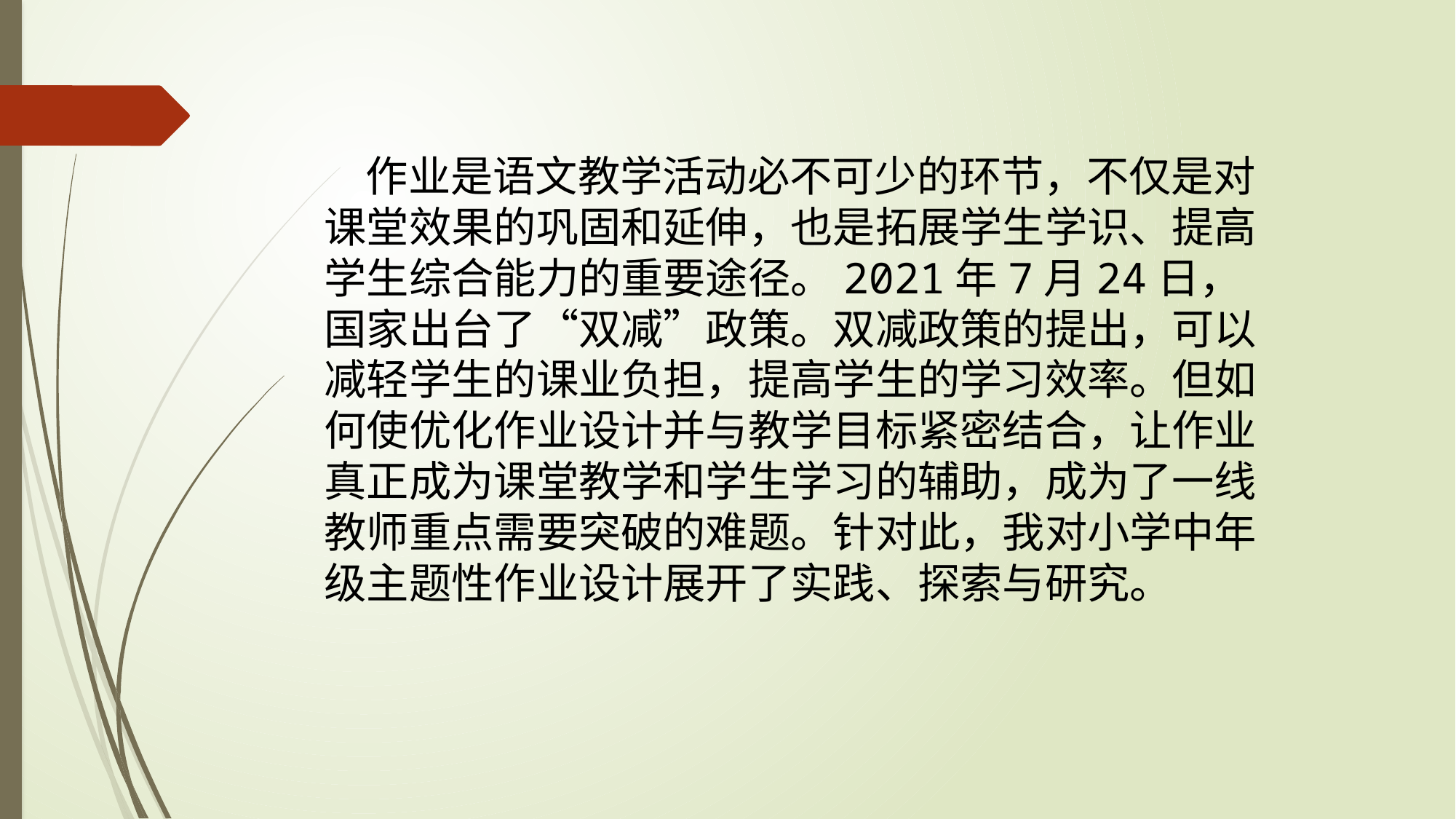

作业是语文教学活动必不可少的环节，不仅是对课堂效果的巩固和延伸，也是拓展学生学识、提高学生综合能力的重要途径。2021年7月24日，国家出台了“双减”政策。双减政策的提出，可以减轻学生的课业负担，提高学生的学习效率。但如何使优化作业设计并与教学目标紧密结合，让作业真正成为课堂教学和学生学习的辅助，成为了一线教师重点需要突破的难题。针对此，我对小学中年级主题性作业设计展开了实践、探索与研究。